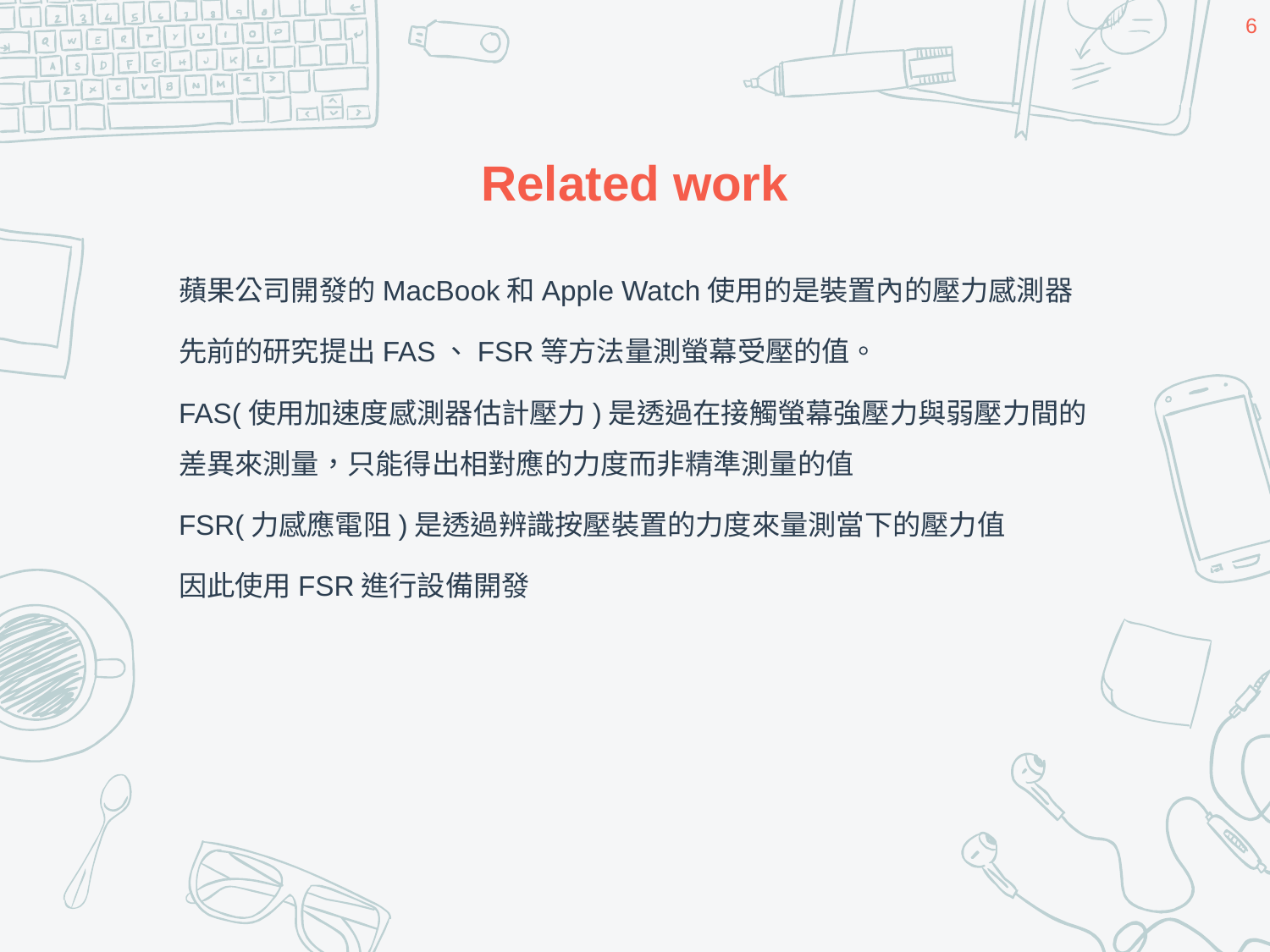

6
# Related work
蘋果公司開發的MacBook和Apple Watch使用的是裝置內的壓力感測器
先前的研究提出FAS、FSR等方法量測螢幕受壓的值。
FAS(使用加速度感測器估計壓力)是透過在接觸螢幕強壓力與弱壓力間的差異來測量，只能得出相對應的力度而非精準測量的值
FSR(力感應電阻)是透過辨識按壓裝置的力度來量測當下的壓力值
因此使用FSR進行設備開發